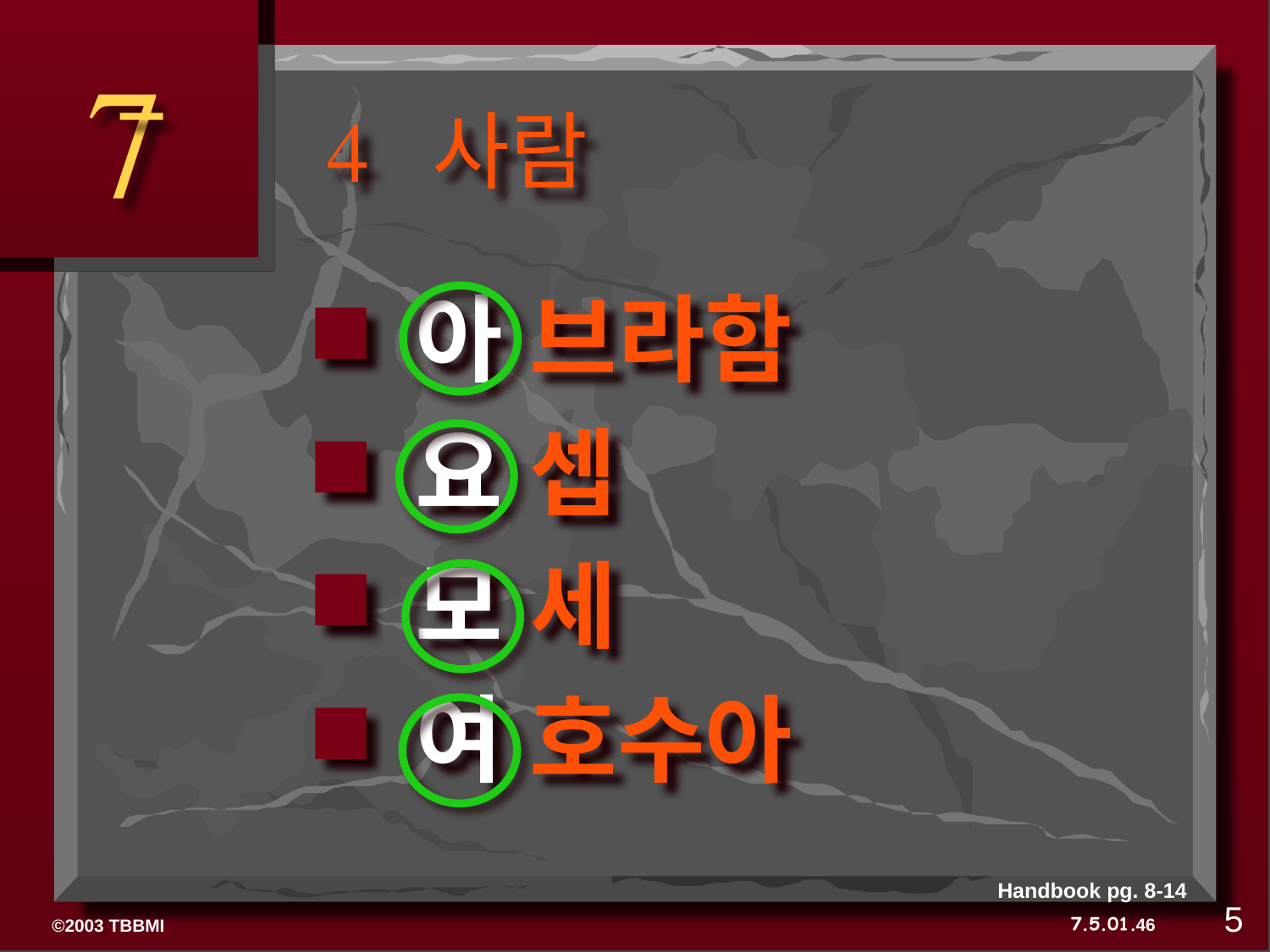

7
# 4  사람

아 브라함
요 셉
모 세
여 호수아

Handbook pg. 8-14
5

46